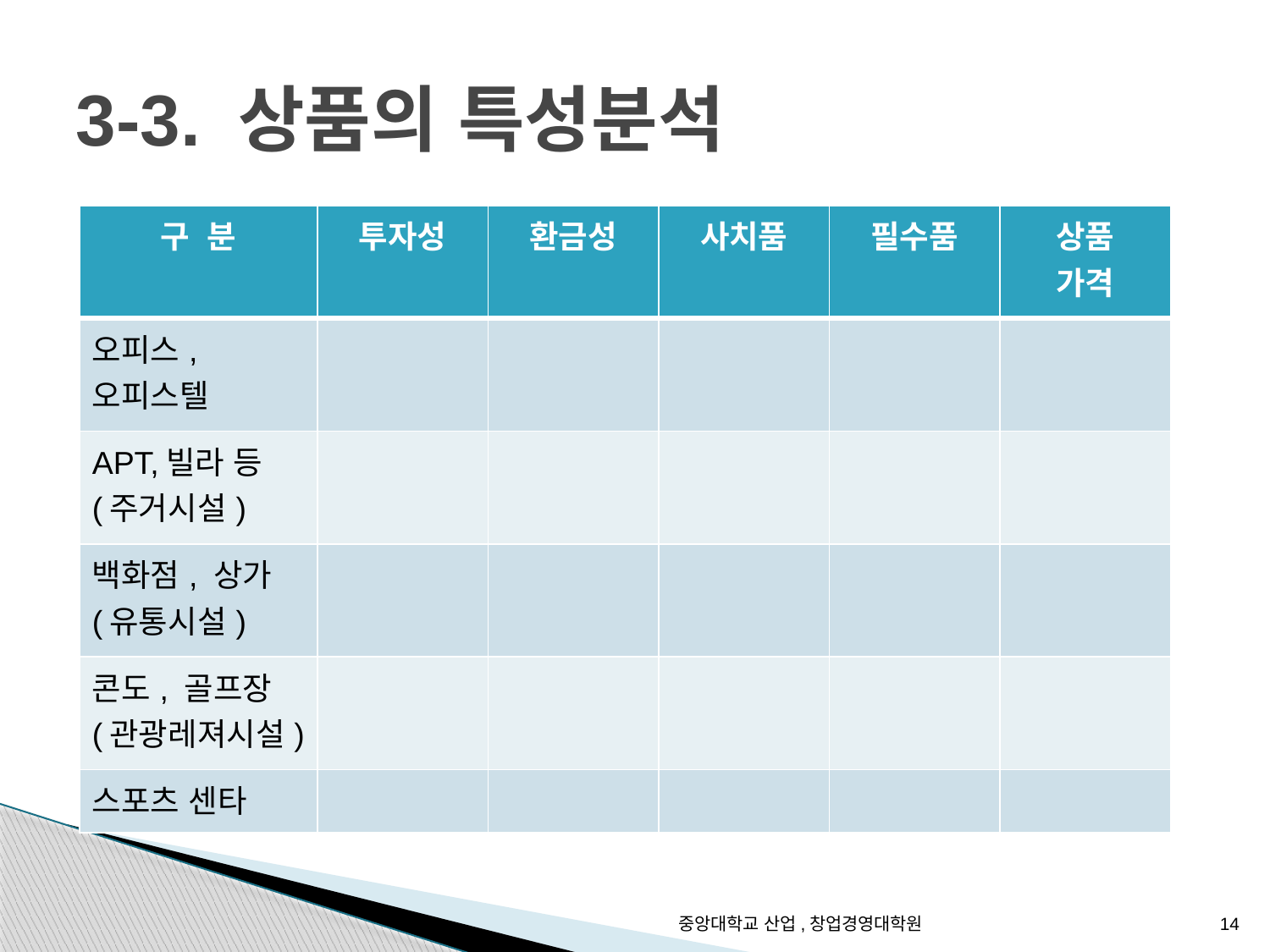

# 3-3. 상품의 특성분석
| 구 분 | 투자성 | 환금성 | 사치품 | 필수품 | 상품 가격 |
| --- | --- | --- | --- | --- | --- |
| 오피스, 오피스텔 |  |  |  |  |  |
| APT,빌라 등(주거시설) |  |  |  |  |  |
| 백화점, 상가(유통시설) |  |  |  |  |  |
| 콘도, 골프장(관광레져시설) |  |  |  |  |  |
| 스포츠 센타 |  |  |  |  |  |
중앙대학교 산업,창업경영대학원
14